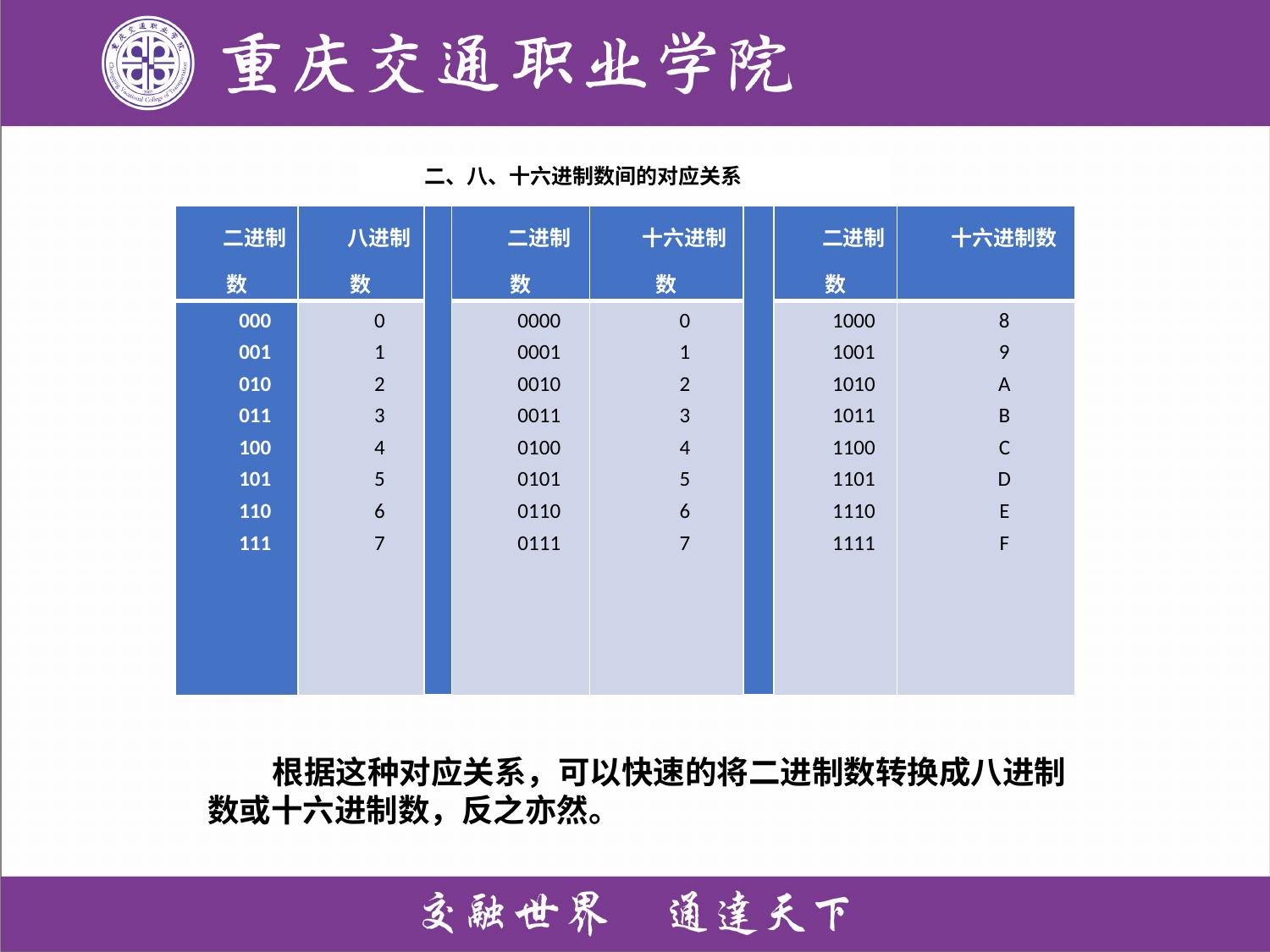

二、八、十六进制数间的对应关系
| 二进制数 | 八进制数 |  | 二进制数 | 十六进制数 |  | 二进制数 | 十六进制数 |
| --- | --- | --- | --- | --- | --- | --- | --- |
| 000 001 010 011 100 101 110 111 | 0 1 2 3 4 5 6 7 |  | 0000 0001 0010 0011 0100 0101 0110 0111 | 0 1 2 3 4 5 6 7 |  | 1000 1001 1010 1011 1100 1101 1110 1111 | 8 9 A B C D E F |
        根据这种对应关系，可以快速的将二进制数转换成八进制数或十六进制数，反之亦然。